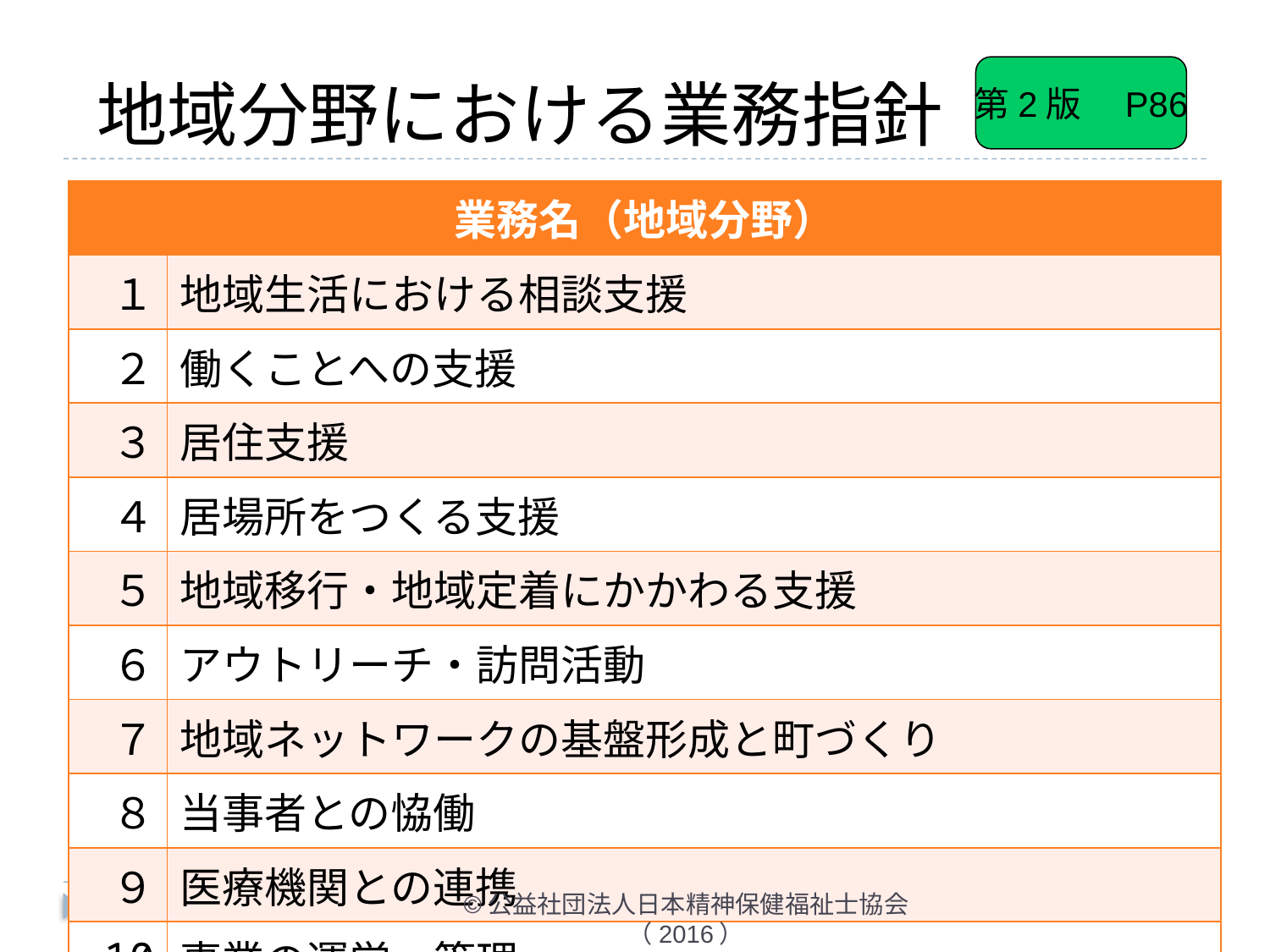

第2版　P86
地域分野における業務指針
| 業務名（地域分野） |  |
| --- | --- |
| １ | 地域生活における相談支援 |
| ２ | 働くことへの支援 |
| ３ | 居住支援 |
| ４ | 居場所をつくる支援 |
| ５ | 地域移行・地域定着にかかわる支援 |
| ６ | アウトリーチ・訪問活動 |
| ７ | 地域ネットワークの基盤形成と町づくり |
| ８ | 当事者との恊働 |
| ９ | 医療機関との連携 |
| 10 | 事業の運営・管理 |
42
©公益社団法人日本精神保健福祉士協会（2016）